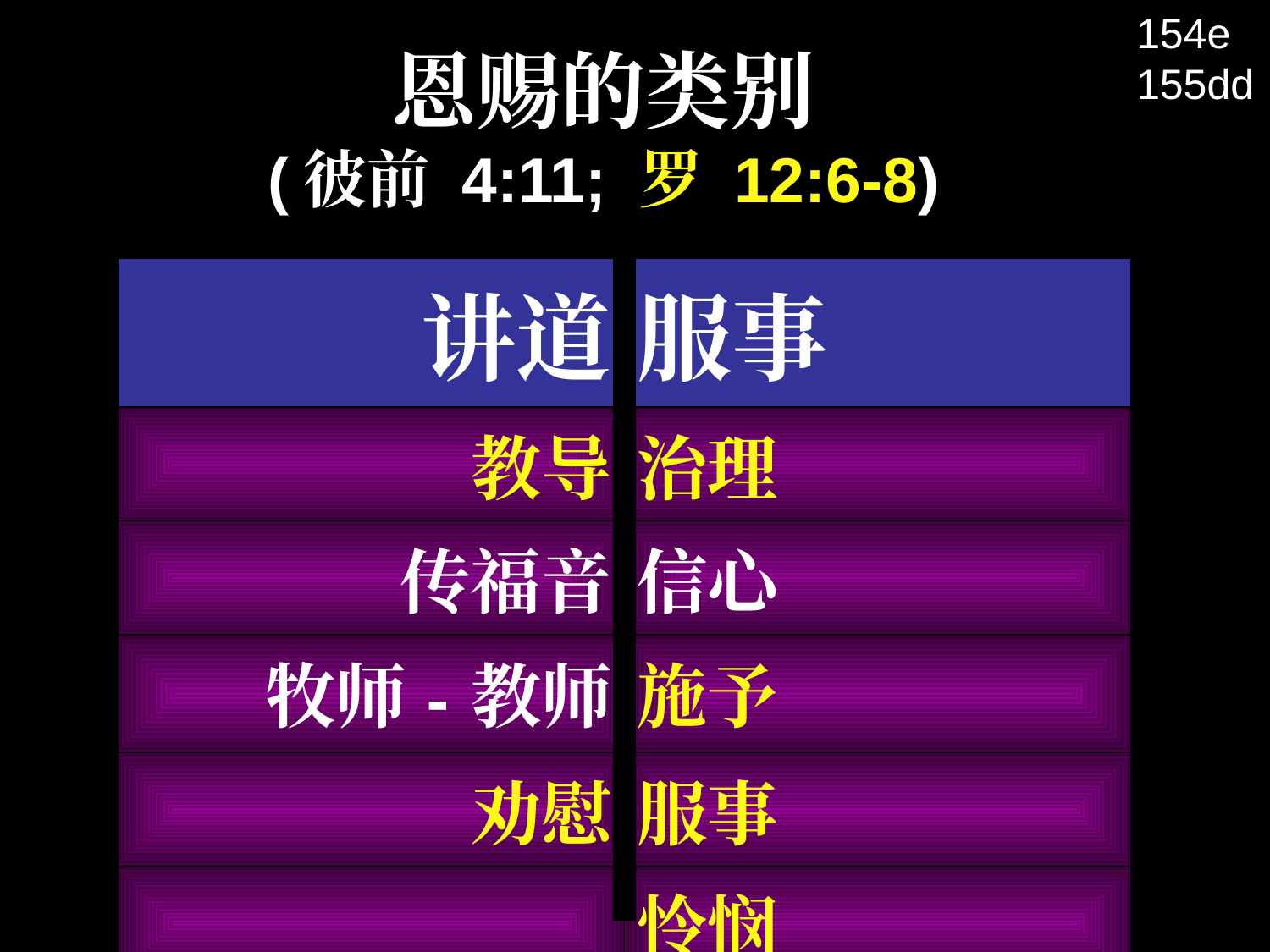

154e
155dd
恩赐的类别
(彼前 4:11; 罗 12:6-8)

| 讲道 | 服事 |
| --- | --- |
| 教导 | 治理 |
| 传福音 | 信心 |
| 牧师-教师 | 施予 |
| 劝慰 | 服事 |
|  | 怜悯 |